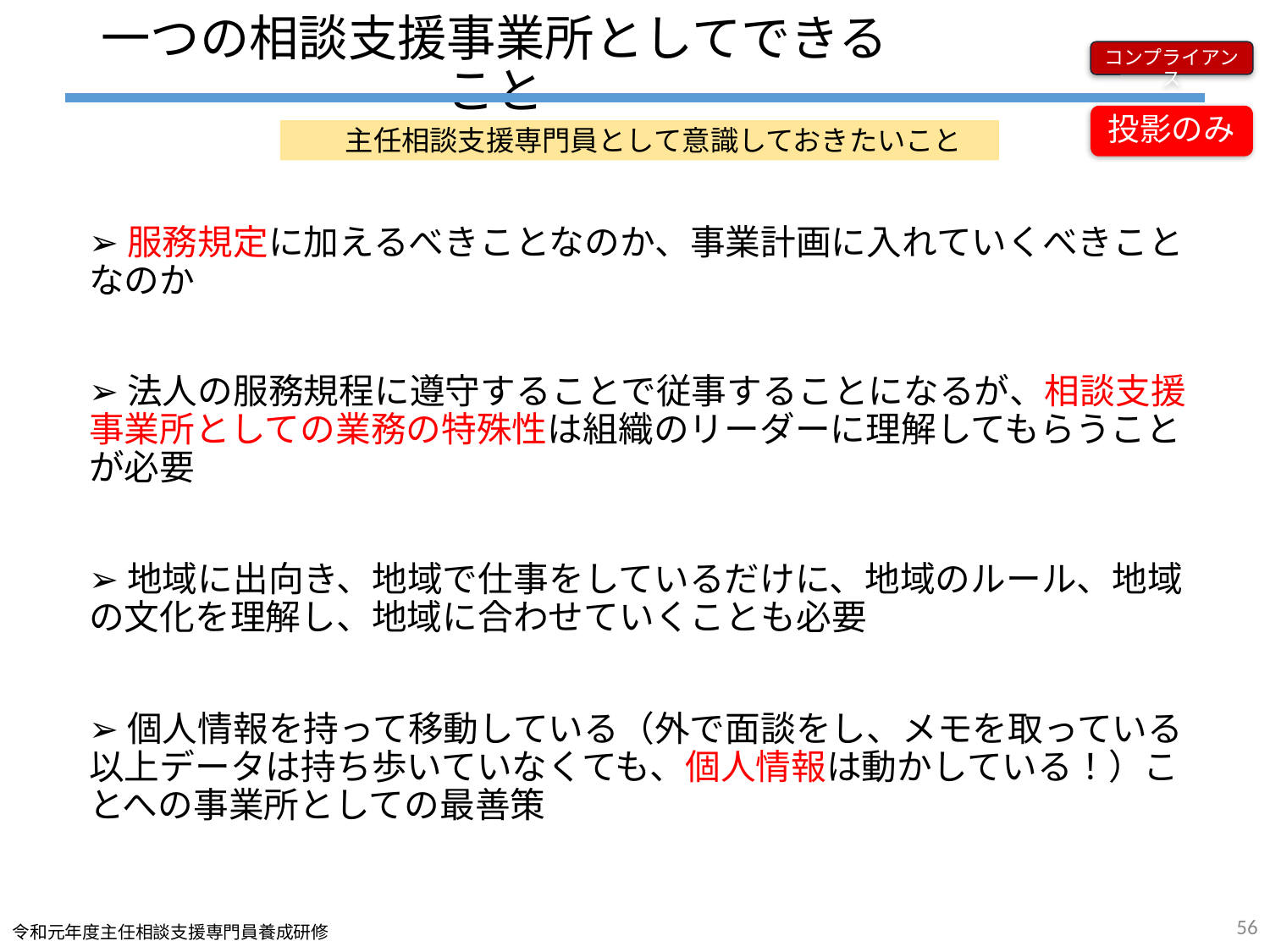

# 一つの相談支援事業所としてできること
コンプライアンス
投影のみ
　主任相談支援専門員として意識しておきたいこと
➢服務規定に加えるべきことなのか、事業計画に入れていくべきことなのか

➢法人の服務規程に遵守することで従事することになるが、相談支援事業所としての業務の特殊性は組織のリーダーに理解してもらうことが必要

➢地域に出向き、地域で仕事をしているだけに、地域のルール、地域の文化を理解し、地域に合わせていくことも必要

➢個人情報を持って移動している（外で面談をし、メモを取っている以上データは持ち歩いていなくても、個人情報は動かしている！）ことへの事業所としての最善策
56
令和元年度主任相談支援専門員養成研修